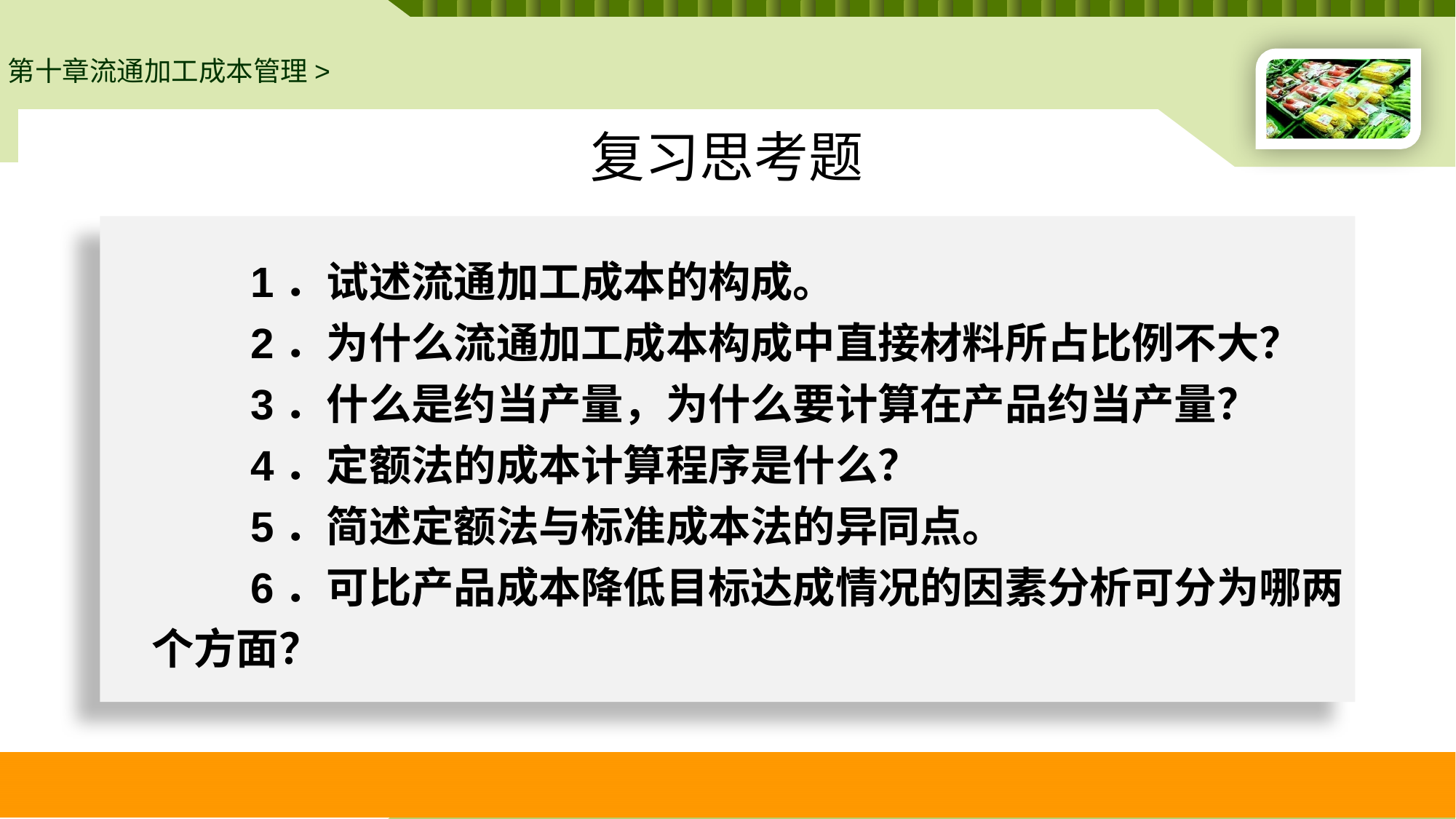

第十章流通加工成本管理>
# 复习思考题
1．试述流通加工成本的构成。
2．为什么流通加工成本构成中直接材料所占比例不大？
3．什么是约当产量，为什么要计算在产品约当产量？
4．定额法的成本计算程序是什么？
5．简述定额法与标准成本法的异同点。
6．可比产品成本降低目标达成情况的因素分析可分为哪两个方面？